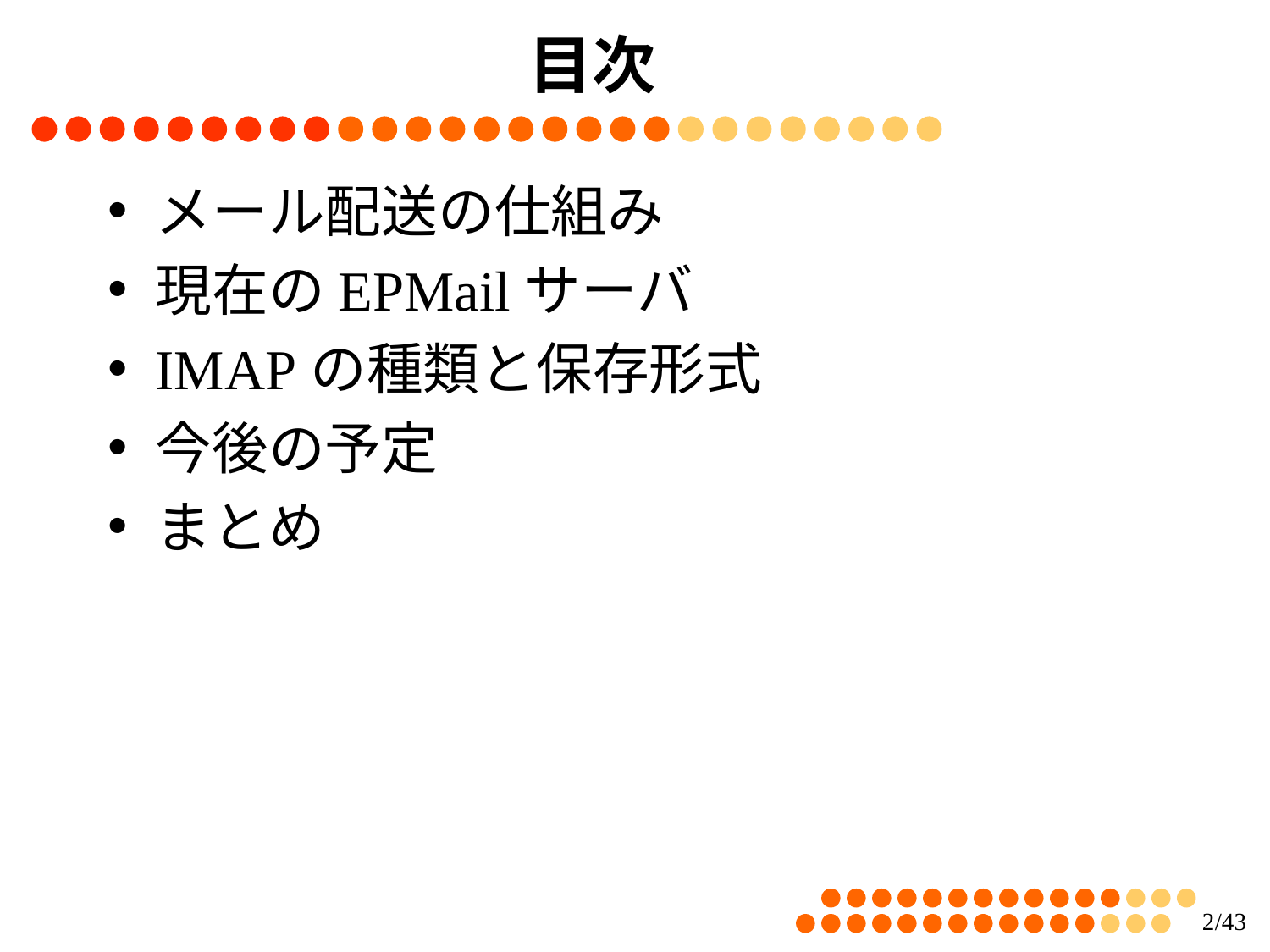

# 目次
メール配送の仕組み
現在のEPMailサーバ
IMAPの種類と保存形式
今後の予定
まとめ
2/43